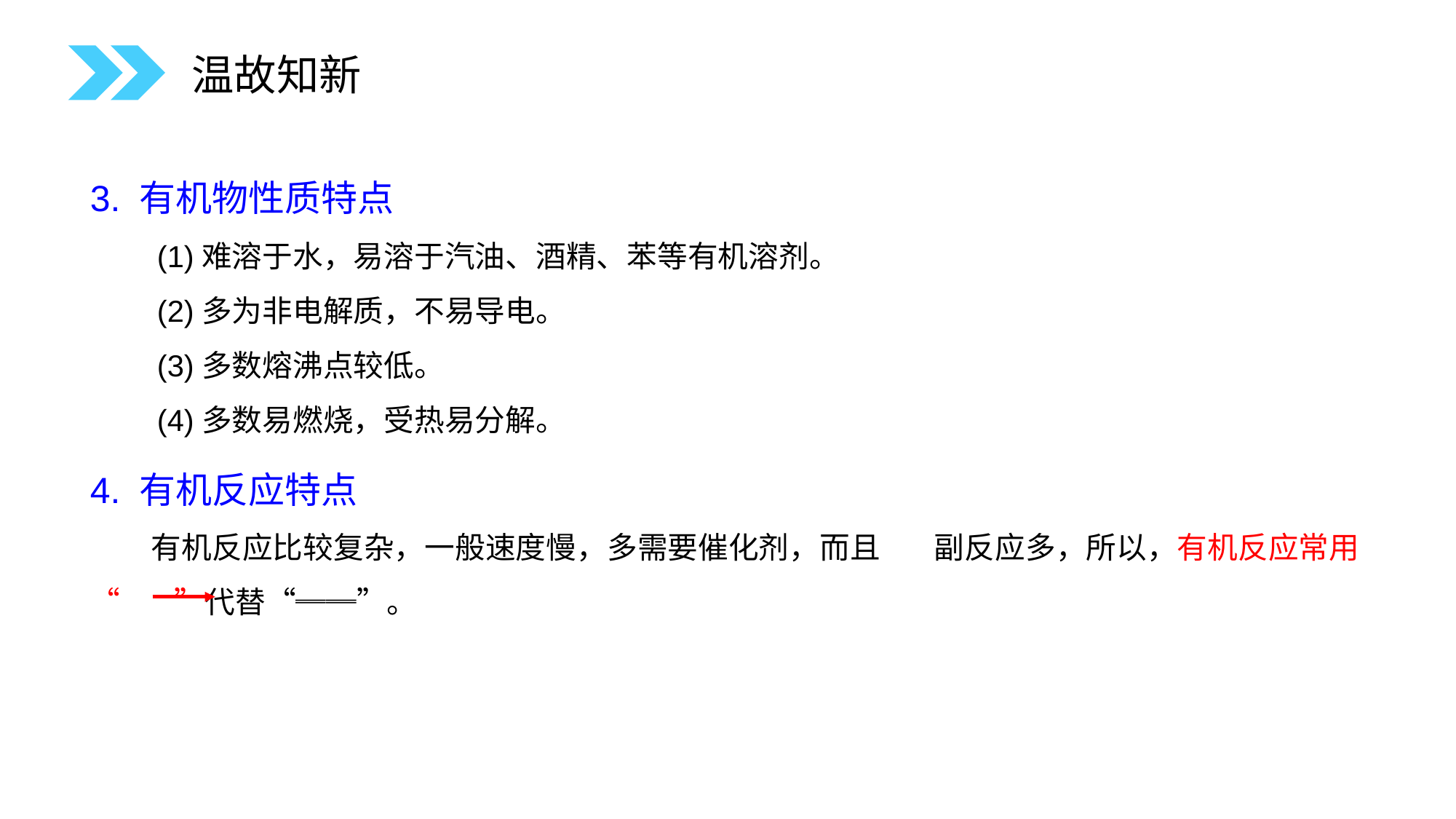

温故知新
3. 有机物性质特点
        (1)难溶于水，易溶于汽油、酒精、苯等有机溶剂。
        (2)多为非电解质，不易导电。
        (3)多数熔沸点较低。
        (4)多数易燃烧，受热易分解。
4. 有机反应特点
        有机反应比较复杂，一般速度慢，多需要催化剂，而且        副反应多，所以，有机反应常用“        ”代替“══”。